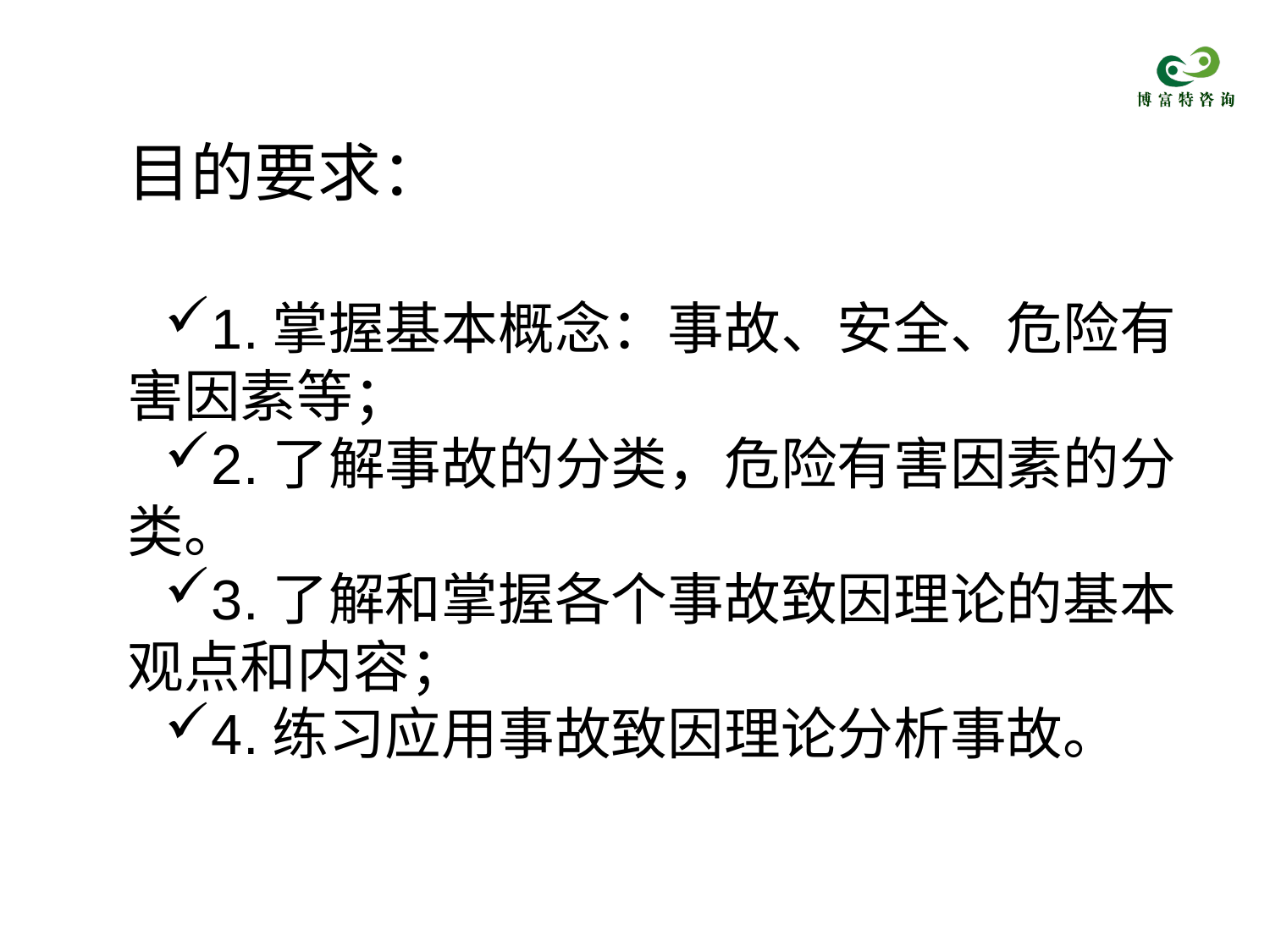

目的要求：
1.掌握基本概念：事故、安全、危险有害因素等；
2.了解事故的分类，危险有害因素的分类。
3.了解和掌握各个事故致因理论的基本观点和内容；
4.练习应用事故致因理论分析事故。